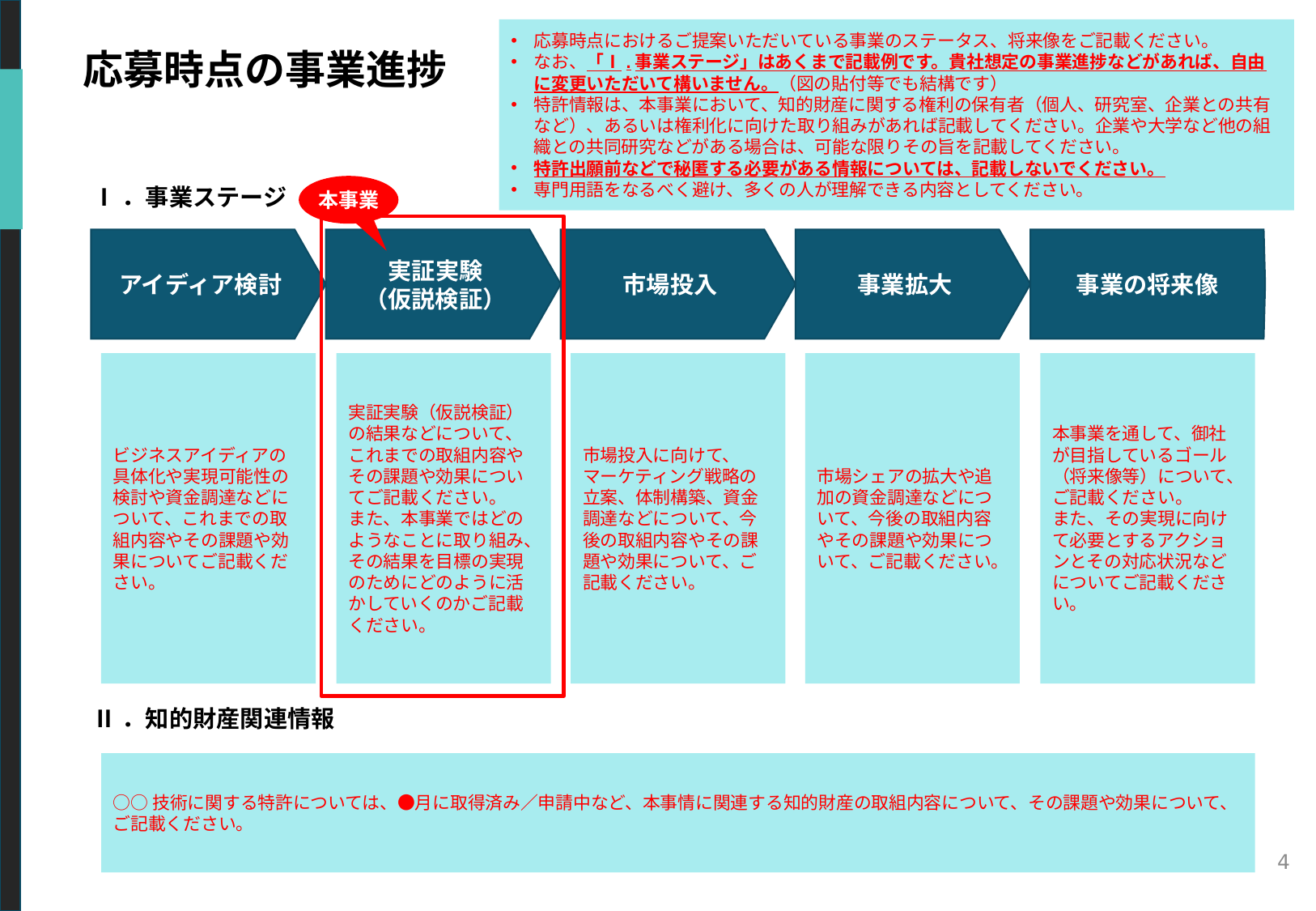

応募時点におけるご提案いただいている事業のステータス、将来像をご記載ください。
なお、「Ⅰ.事業ステージ」はあくまで記載例です。貴社想定の事業進捗などがあれば、自由に変更いただいて構いません。（図の貼付等でも結構です）
特許情報は、本事業において、知的財産に関する権利の保有者（個人、研究室、企業との共有など）、あるいは権利化に向けた取り組みがあれば記載してください。企業や大学など他の組織との共同研究などがある場合は、可能な限りその旨を記載してください。
特許出願前などで秘匿する必要がある情報については、記載しないでください。
専門用語をなるべく避け、多くの人が理解できる内容としてください。
応募時点の事業進捗

本事業
Ⅰ．事業ステージ

事業拡大
事業の将来像
市場投入
実証実験
（仮説検証）
アイディア検討
ビジネスアイディアの具体化や実現可能性の検討や資金調達などについて、これまでの取組内容やその課題や効果についてご記載ください。
実証実験（仮説検証）の結果などについて、これまでの取組内容やその課題や効果についてご記載ください。
また、本事業ではどのようなことに取り組み、その結果を目標の実現のためにどのように活かしていくのかご記載ください。
市場投入に向けて、マーケティング戦略の立案、体制構築、資金調達などについて、今後の取組内容やその課題や効果について、ご記載ください。
市場シェアの拡大や追加の資金調達などについて、今後の取組内容やその課題や効果について、ご記載ください。
本事業を通して、御社が目指しているゴール（将来像等）について、ご記載ください。
また、その実現に向けて必要とするアクションとその対応状況などについてご記載ください。
Ⅱ．知的財産関連情報
○○技術に関する特許については、●月に取得済み／申請中など、本事情に関連する知的財産の取組内容について、その課題や効果について、ご記載ください。
4